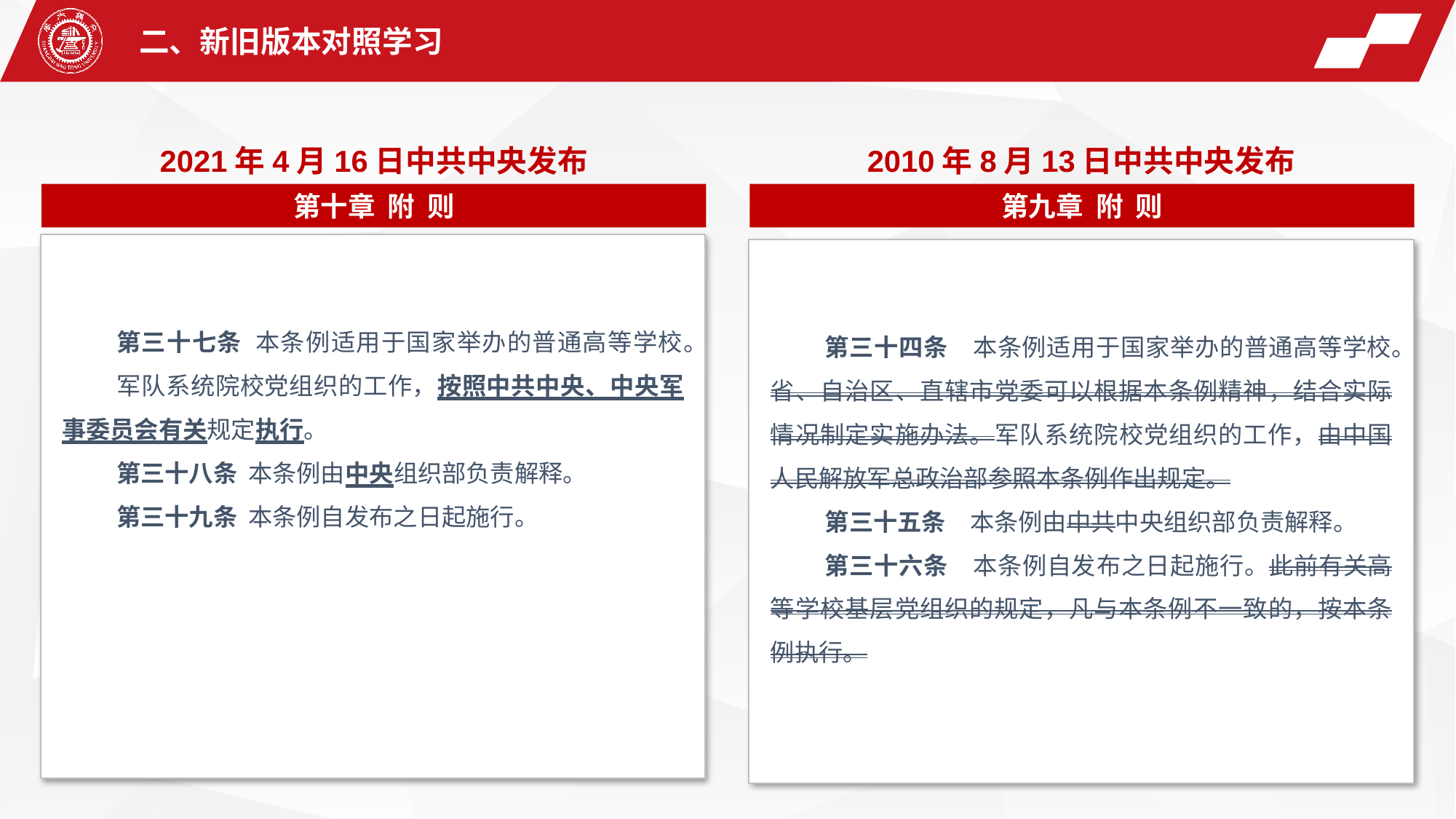

二、新旧版本对照学习
2021年4月16日中共中央发布
2010年8月13日中共中央发布
第十章  附  则
第九章  附  则

第三十七条  本条例适用于国家举办的普通高等学校。
军队系统院校党组织的工作，按照中共中央、中央军事委员会有关规定执行。
第三十八条  本条例由中央组织部负责解释。
第三十九条  本条例自发布之日起施行。

第三十四条　本条例适用于国家举办的普通高等学校。省、自治区、直辖市党委可以根据本条例精神，结合实际情况制定实施办法。军队系统院校党组织的工作，由中国人民解放军总政治部参照本条例作出规定。
第三十五条　本条例由中共中央组织部负责解释。
第三十六条　本条例自发布之日起施行。此前有关高等学校基层党组织的规定，凡与本条例不一致的，按本条例执行。